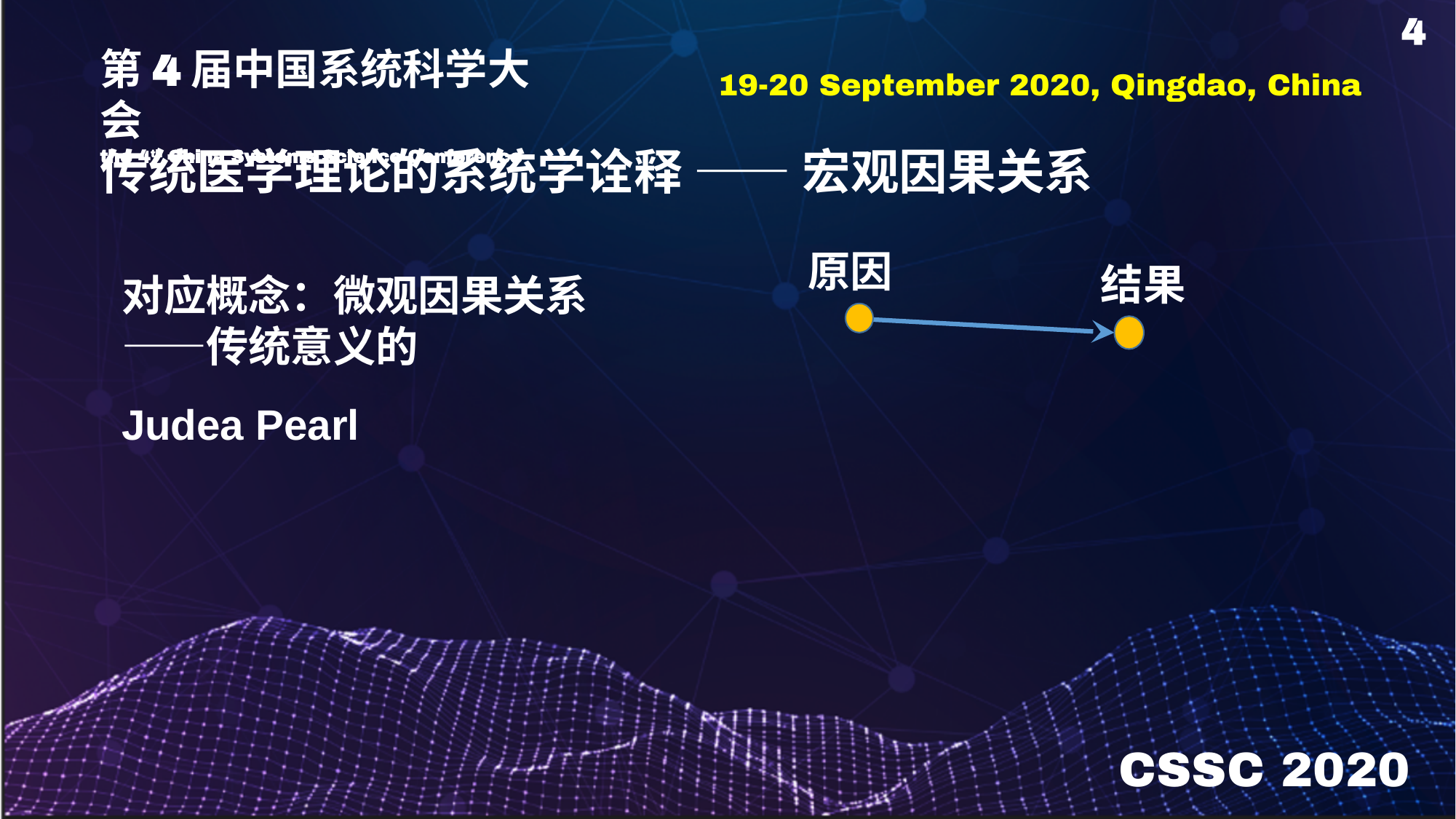

4
第4届中国系统科学大会
the 4th China Systems Science Conference
19-20 September 2020, Qingdao, China
传统医学理论的系统学诠释 —— 宏观因果关系
原因
结果
对应概念：微观因果关系——传统意义的
Judea Pearl

CSSC 2020